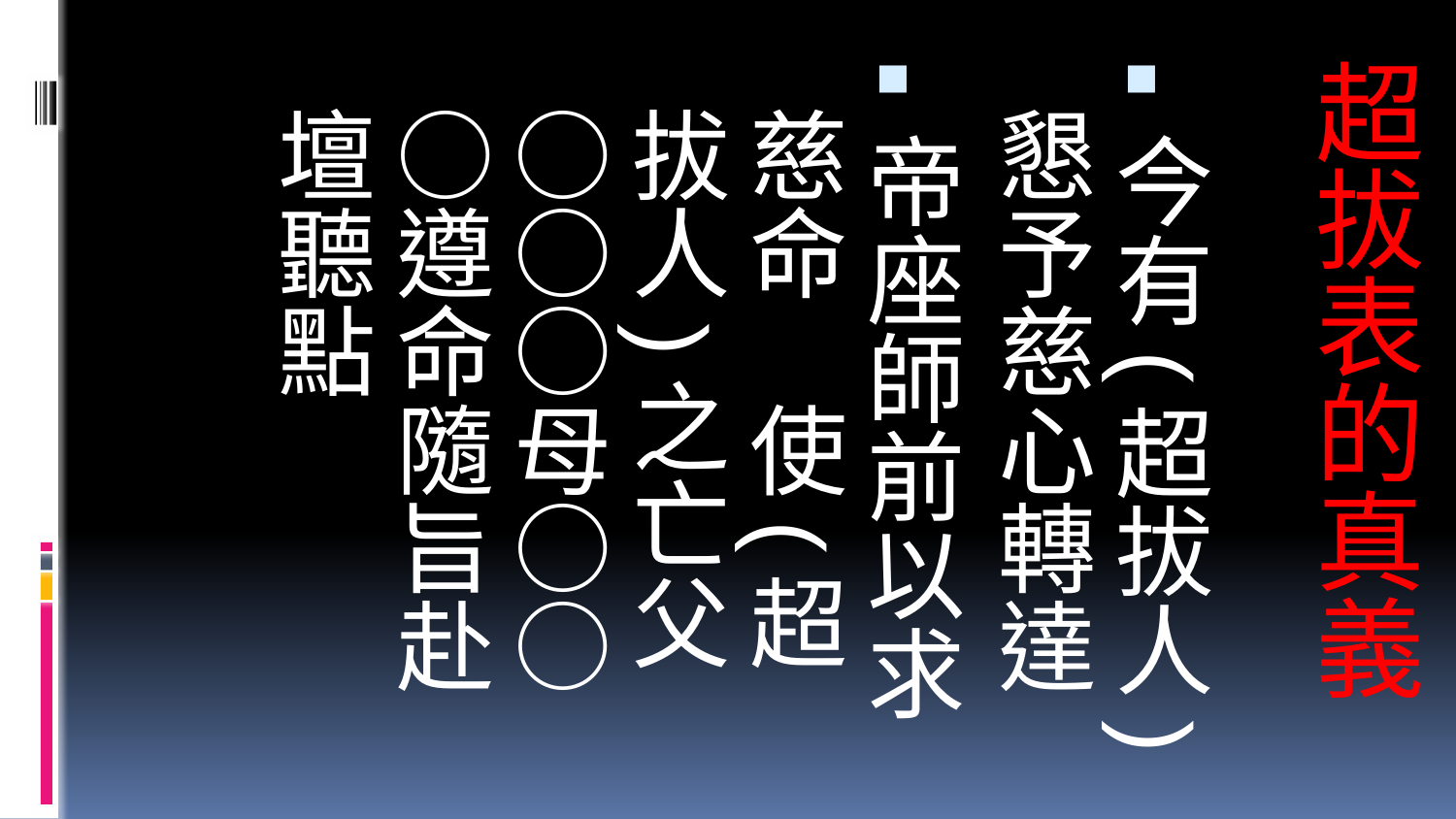

# 超拔表的真義
今有(超拔人)懇予慈心轉達
帝座師前以求慈命　使(超拔人)之亡父○○○母○○○遵命隨旨赴壇聽點